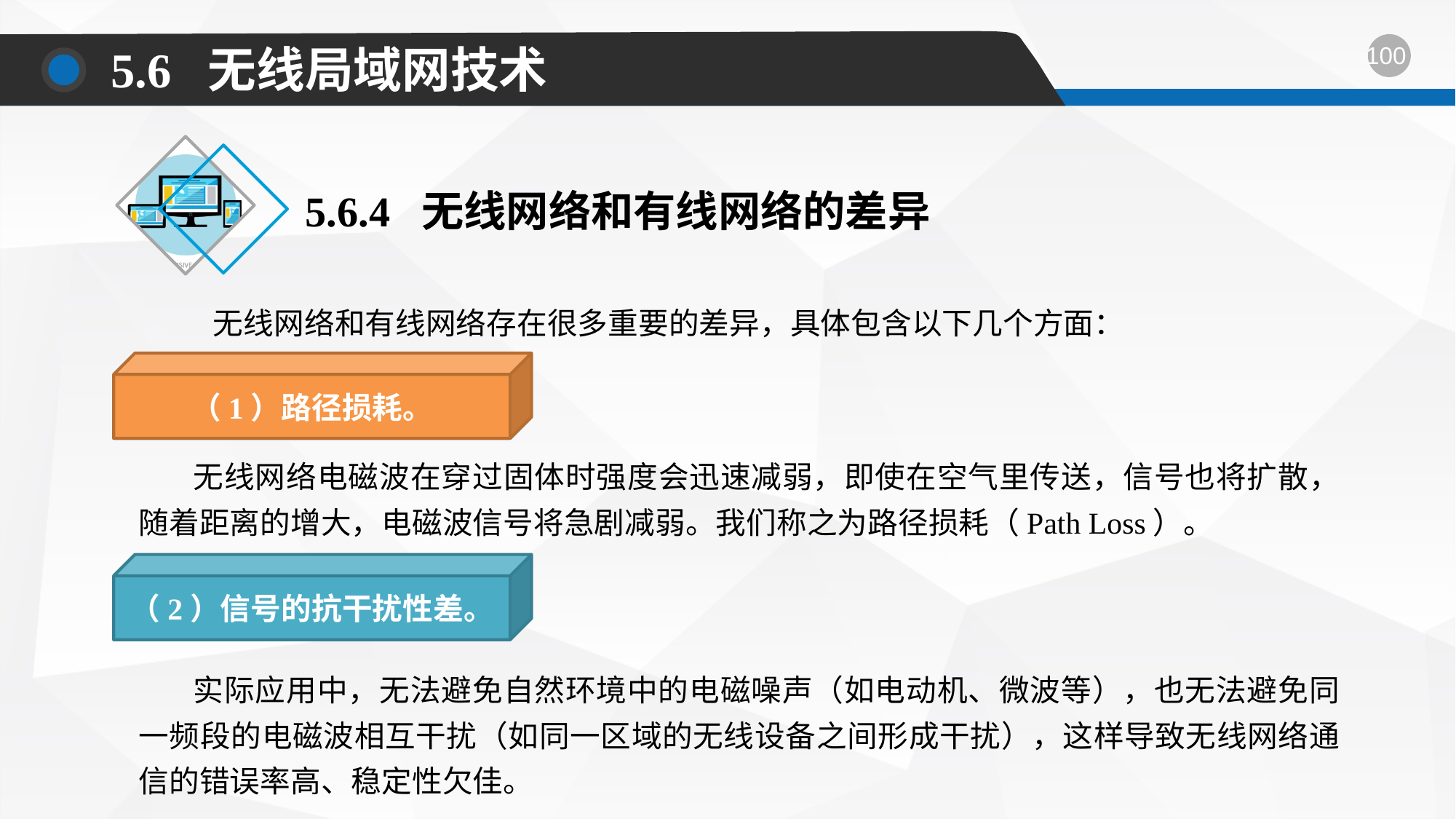

5.6  无线局域网技术

5.6.4  无线网络和有线网络的差异
无线网络和有线网络存在很多重要的差异，具体包含以下几个方面：
（1）路径损耗。
无线网络电磁波在穿过固体时强度会迅速减弱，即使在空气里传送，信号也将扩散，随着距离的增大，电磁波信号将急剧减弱。我们称之为路径损耗（Path Loss）。
（2）信号的抗干扰性差。
实际应用中，无法避免自然环境中的电磁噪声（如电动机、微波等），也无法避免同一频段的电磁波相互干扰（如同一区域的无线设备之间形成干扰），这样导致无线网络通信的错误率高、稳定性欠佳。